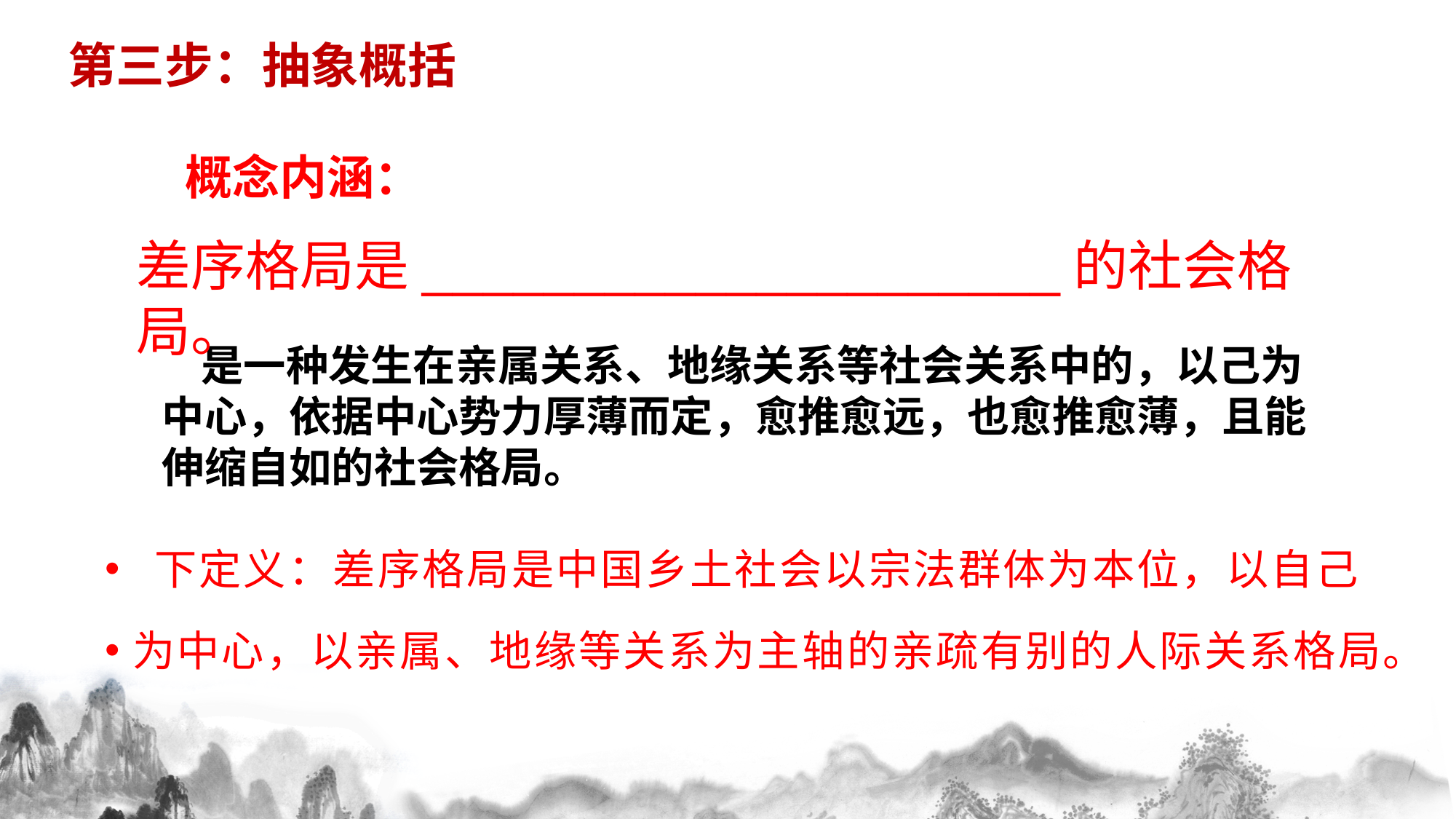

第三步：抽象概括
概念内涵：
差序格局是_____________________的社会格局。
   是一种发生在亲属关系、地缘关系等社会关系中的，以己为中心，依据中心势力厚薄而定，愈推愈远，也愈推愈薄，且能伸缩自如的社会格局。

 下定义：差序格局是中国乡土社会以宗法群体为本位，以自己
为中心，以亲属、地缘等关系为主轴的亲疏有别的人际关系格局。